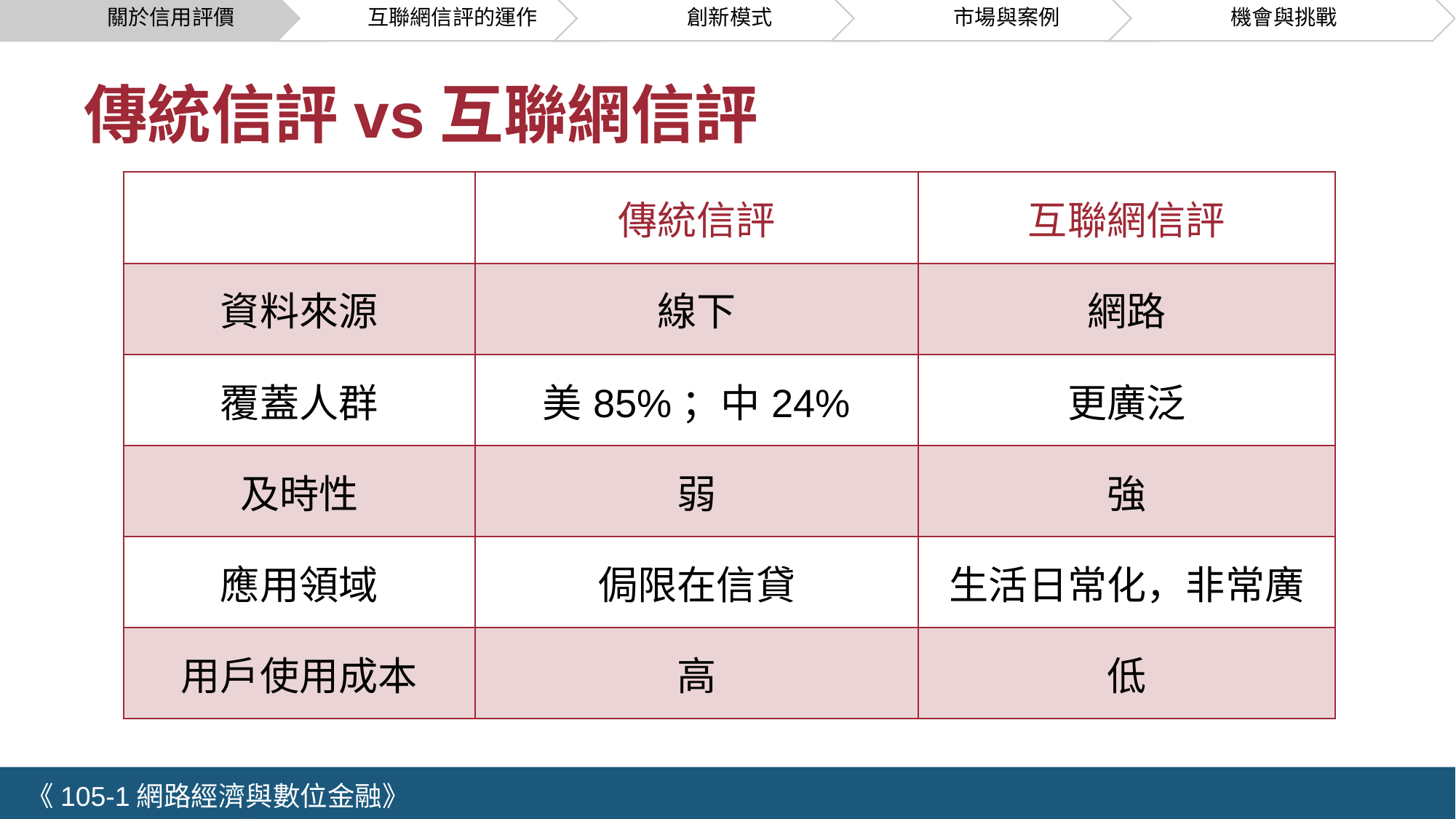

關於信用評價
互聯網信評的運作
創新模式
市場與案例
機會與挑戰
# 傳統信評vs互聯網信評
|  | 傳統信評 | 互聯網信評 |
| --- | --- | --- |
| 資料來源 | 線下 | 網路 |
| 覆蓋人群 | 美85%；中24% | 更廣泛 |
| 及時性 | 弱 | 強 |
| 應用領域 | 侷限在信貸 | 生活日常化，非常廣 |
| 用戶使用成本 | 高 | 低 |
《105-1網路經濟與數位金融》                                                                                                                                             NCTU.IIM.IEBI Lab